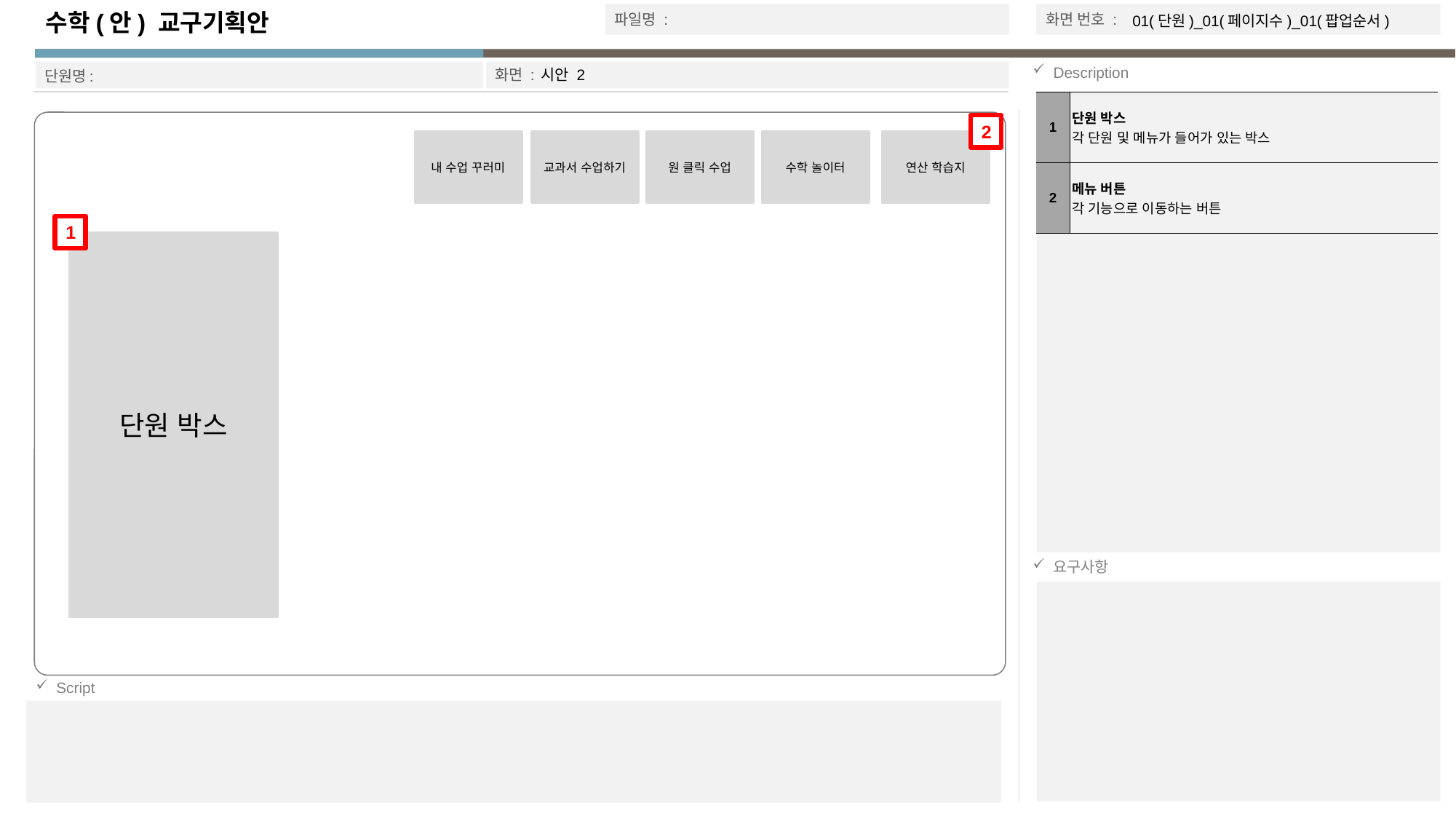

수학(안) 교구기획안
01(단원)_01(페이지수)_01(팝업순서)

시안 2
| 1 | 단원 박스 각 단원 및 메뉴가 들어가 있는 박스 |
| --- | --- |
| 2 | 메뉴 버튼 각 기능으로 이동하는 버튼 |
2
내 수업 꾸러미
교과서 수업하기
원 클릭 수업
수학 놀이터
연산 학습지

1
단원 박스